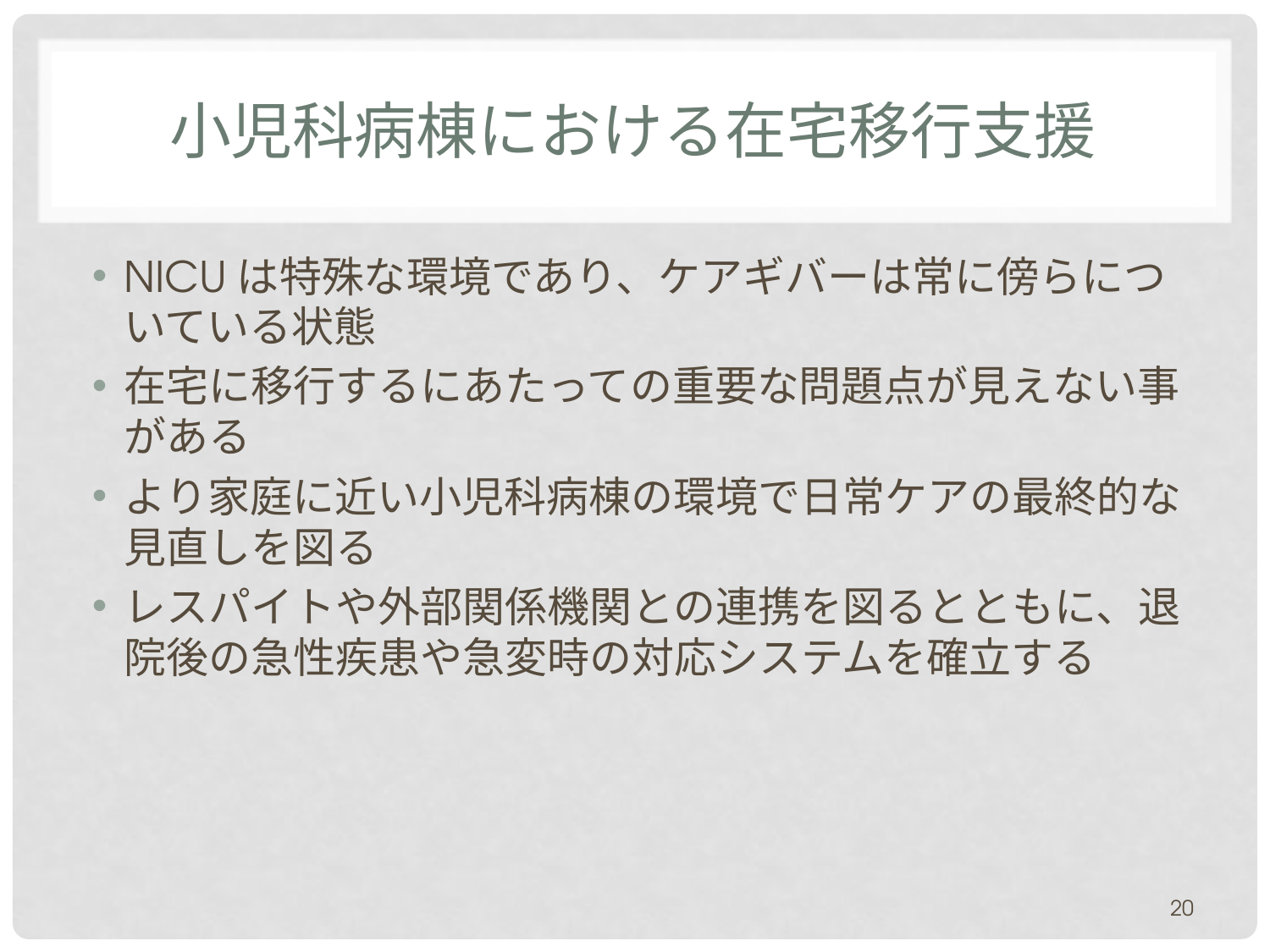

# 小児科病棟における在宅移行支援
NICUは特殊な環境であり、ケアギバーは常に傍らについている状態
在宅に移行するにあたっての重要な問題点が見えない事がある
より家庭に近い小児科病棟の環境で日常ケアの最終的な見直しを図る
レスパイトや外部関係機関との連携を図るとともに、退院後の急性疾患や急変時の対応システムを確立する
20